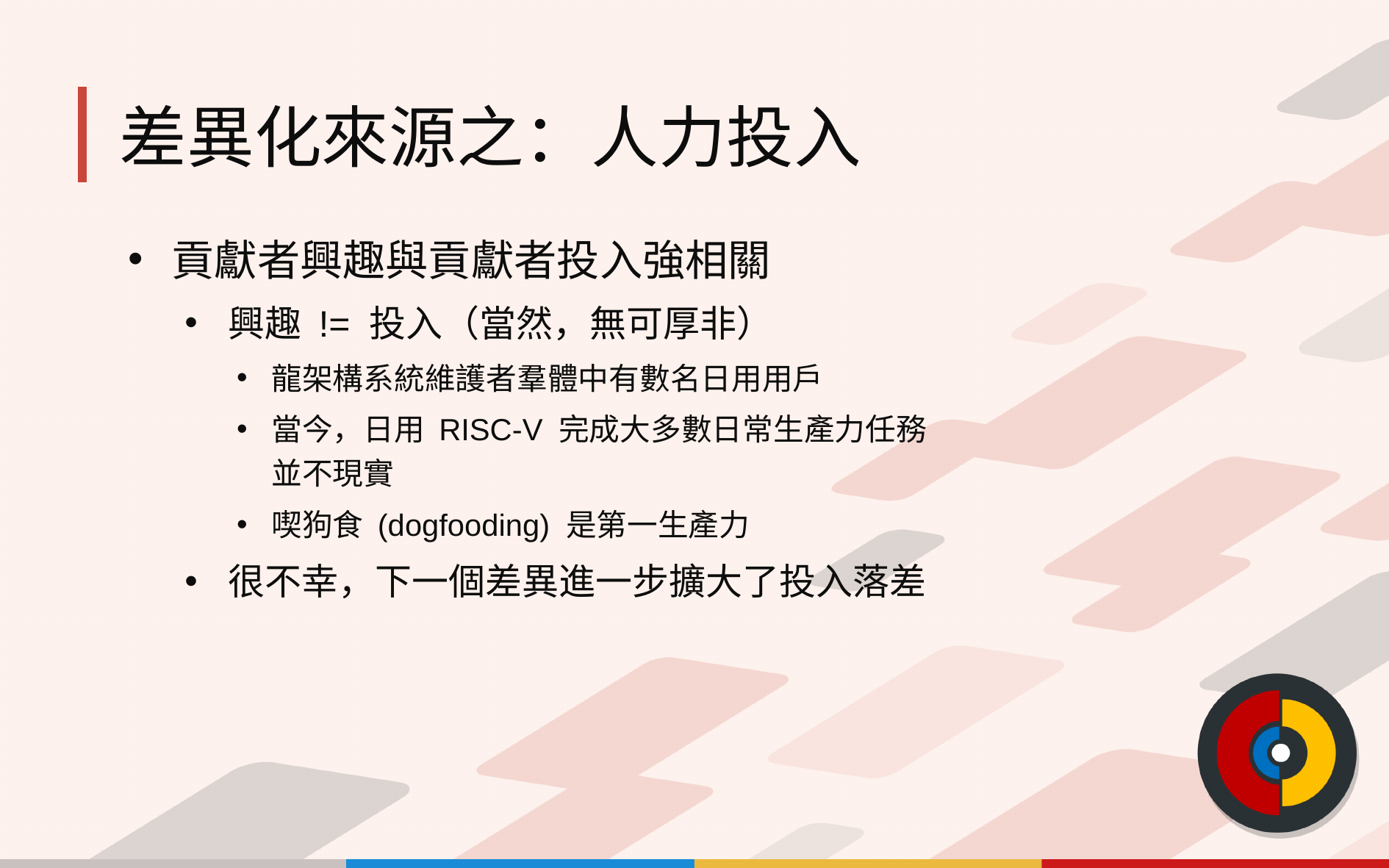

# 差異化來源之：人力投入
貢獻者興趣與貢獻者投入強相關
興趣 != 投入（當然，無可厚非）
龍架構系統維護者羣體中有數名日用用戶
當今，日用 RISC-V 完成大多數日常生產力任務
並不現實
喫狗食 (dogfooding) 是第一生產力
很不幸，下一個差異進一步擴大了投入落差